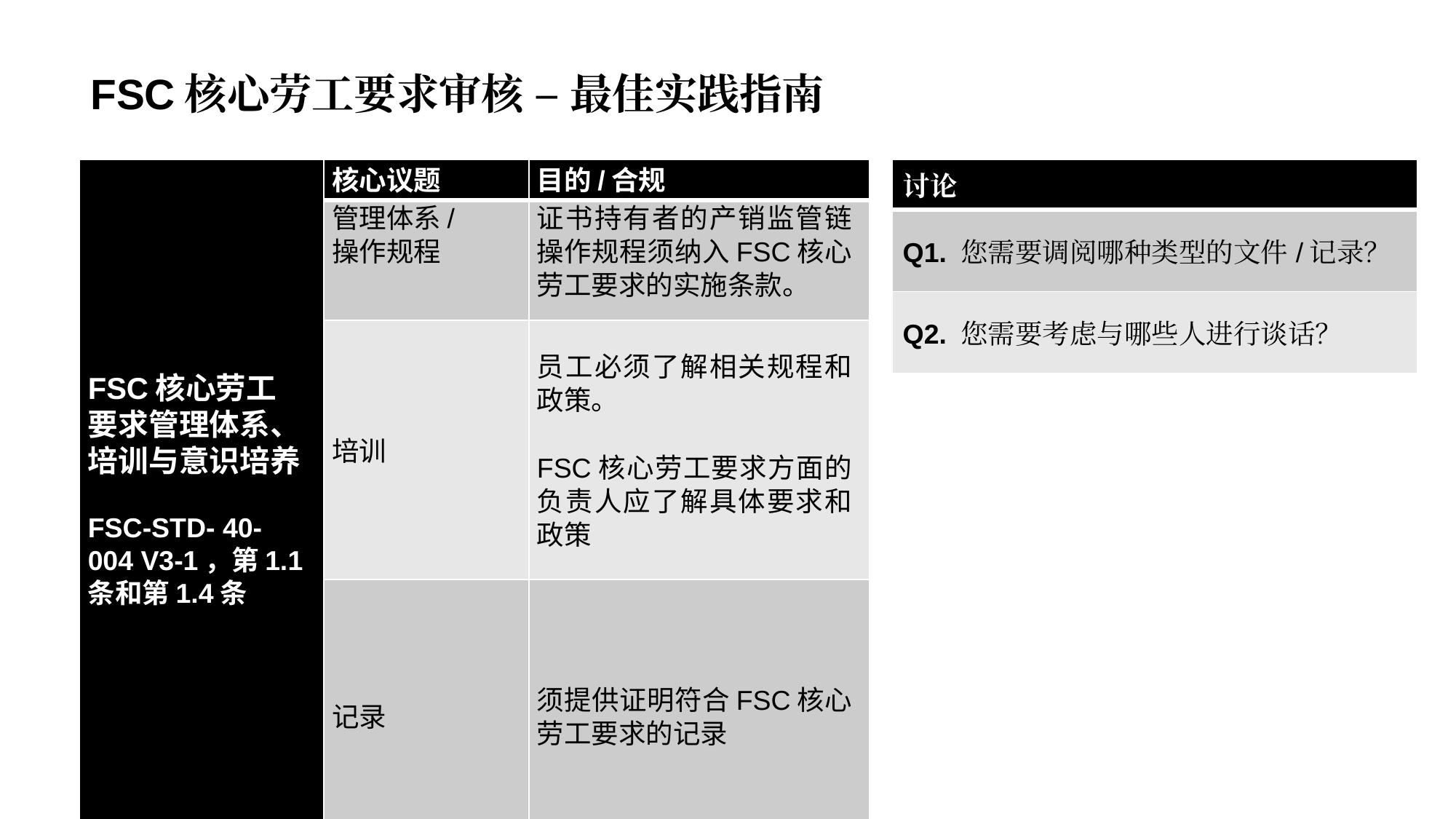

FSC核心劳工要求审核 – 最佳实践指南
| FSC核心劳工要求管理体系、培训与意识培养 FSC-STD- 40-004 V3-1，第1.1条和第1.4条 | 核心议题 | 目的/合规 |
| --- | --- | --- |
| 结社自由和集体谈判（FOA & CB） | 管理体系/ 操作规程 | 证书持有者的产销监管链操作规程须纳入FSC核心劳工要求的实施条款。 |
|  | 培训 | 员工必须了解相关规程和政策。 FSC核心劳工要求方面的负责人应了解具体要求和政策 |
|  | 记录 | 须提供证明符合FSC核心劳工要求的记录 |
| 讨论 |
| --- |
| Q1. 您需要调阅哪种类型的文件/记录？ |
| Q2. 您需要考虑与哪些人进行谈话？ |